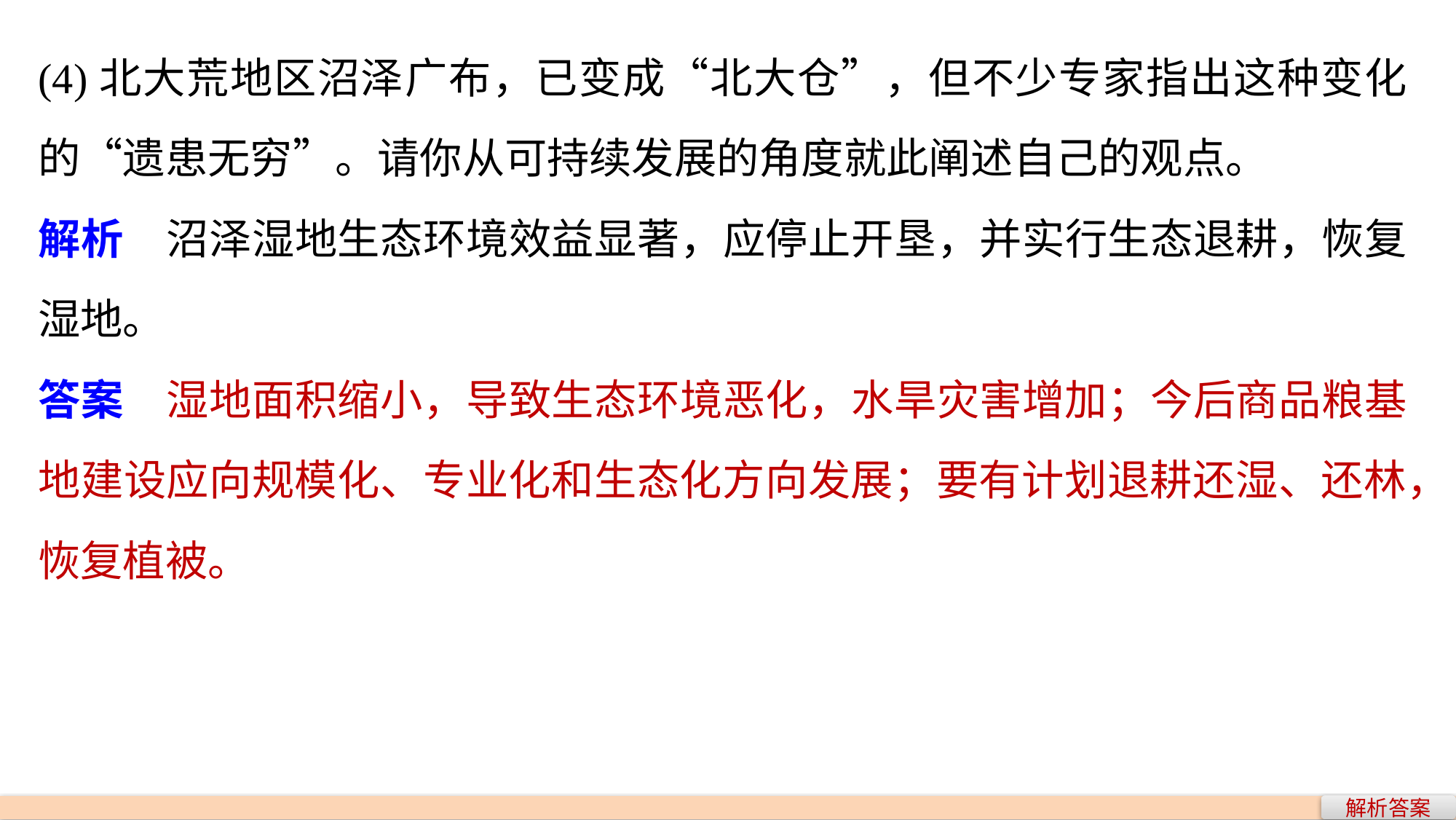

(4)北大荒地区沼泽广布，已变成“北大仓”，但不少专家指出这种变化的“遗患无穷”。请你从可持续发展的角度就此阐述自己的观点。
解析　沼泽湿地生态环境效益显著，应停止开垦，并实行生态退耕，恢复湿地。
答案　湿地面积缩小，导致生态环境恶化，水旱灾害增加；今后商品粮基地建设应向规模化、专业化和生态化方向发展；要有计划退耕还湿、还林，恢复植被。
解析答案